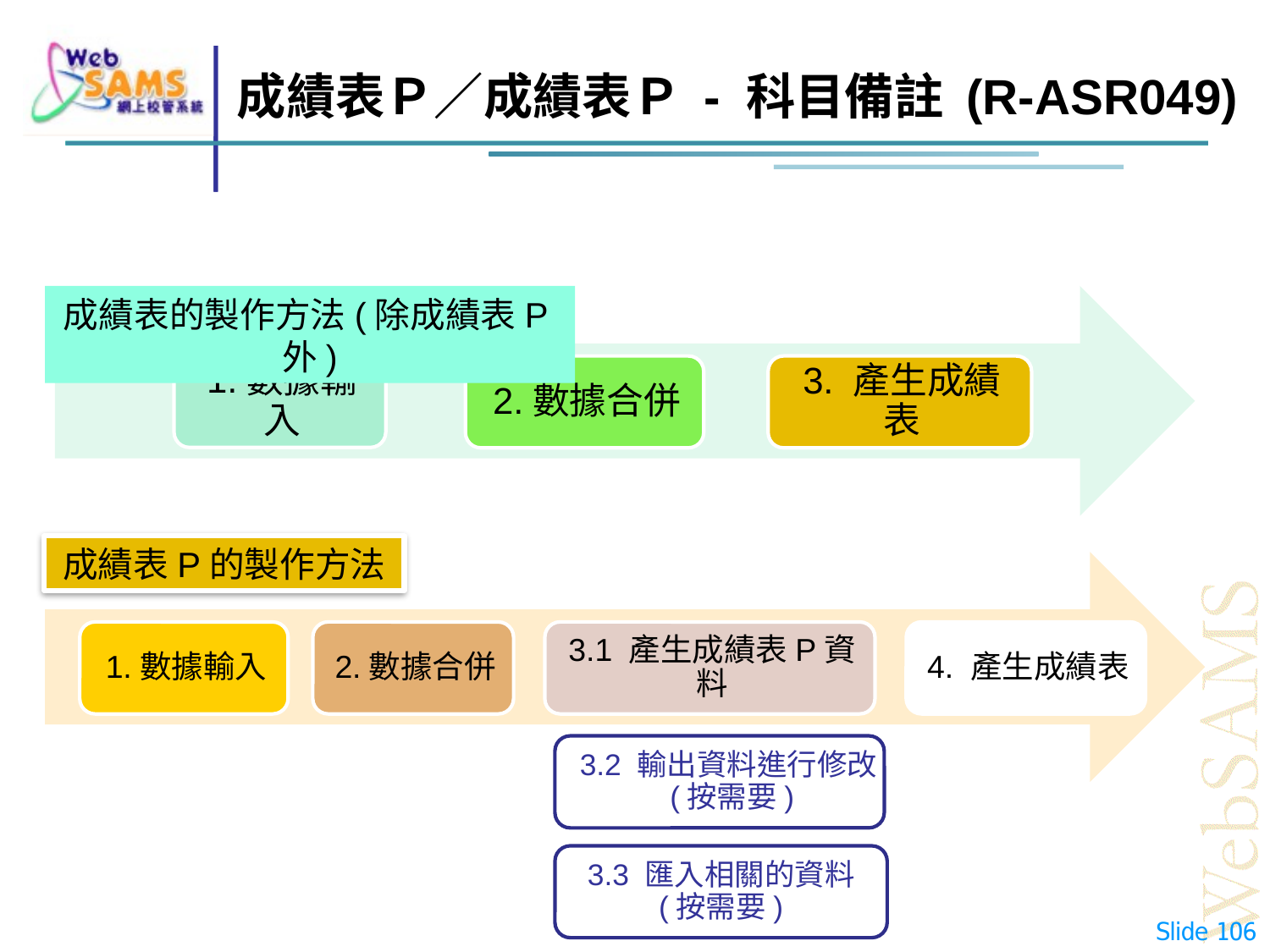

# 成績表Ｐ／成績表Ｐ - 科目備註 (R-ASR049)

1.數據輸入
2.數據合併
3. 產生成績表
成績表的製作方法(除成績表P外)
成績表P的製作方法
1.數據輸入
2.數據合併
3.1 產生成績表P資料
4. 產生成績表

3.2 輸出資料進行修改(按需要)

3.3 匯入相關的資料
(按需要)